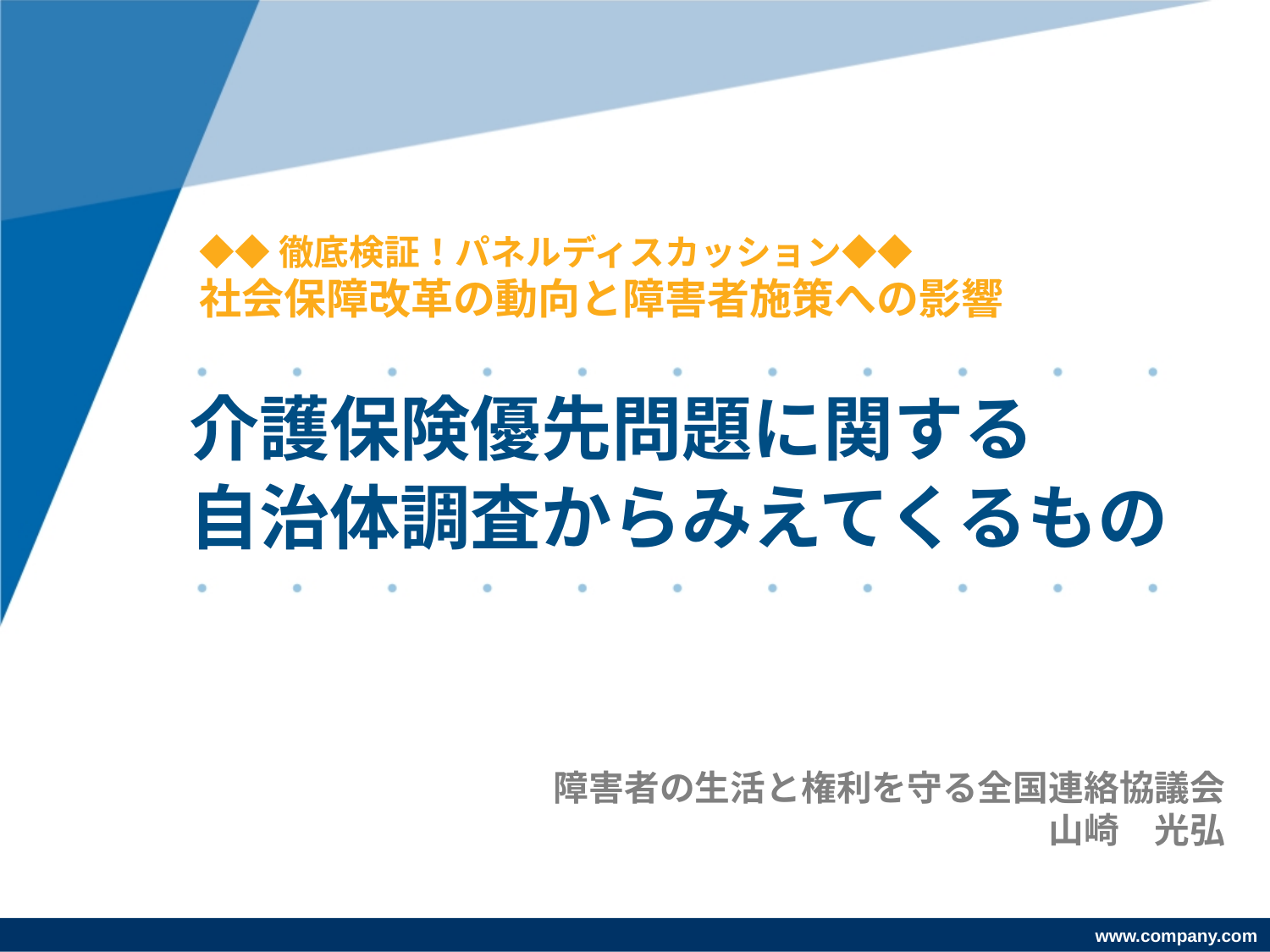

# ◆◆徹底検証！パネルディスカッション◆◆ 社会保障改革の動向と障害者施策への影響
介護保険優先問題に関する
自治体調査からみえてくるもの
障害者の生活と権利を守る全国連絡協議会
山崎　光弘